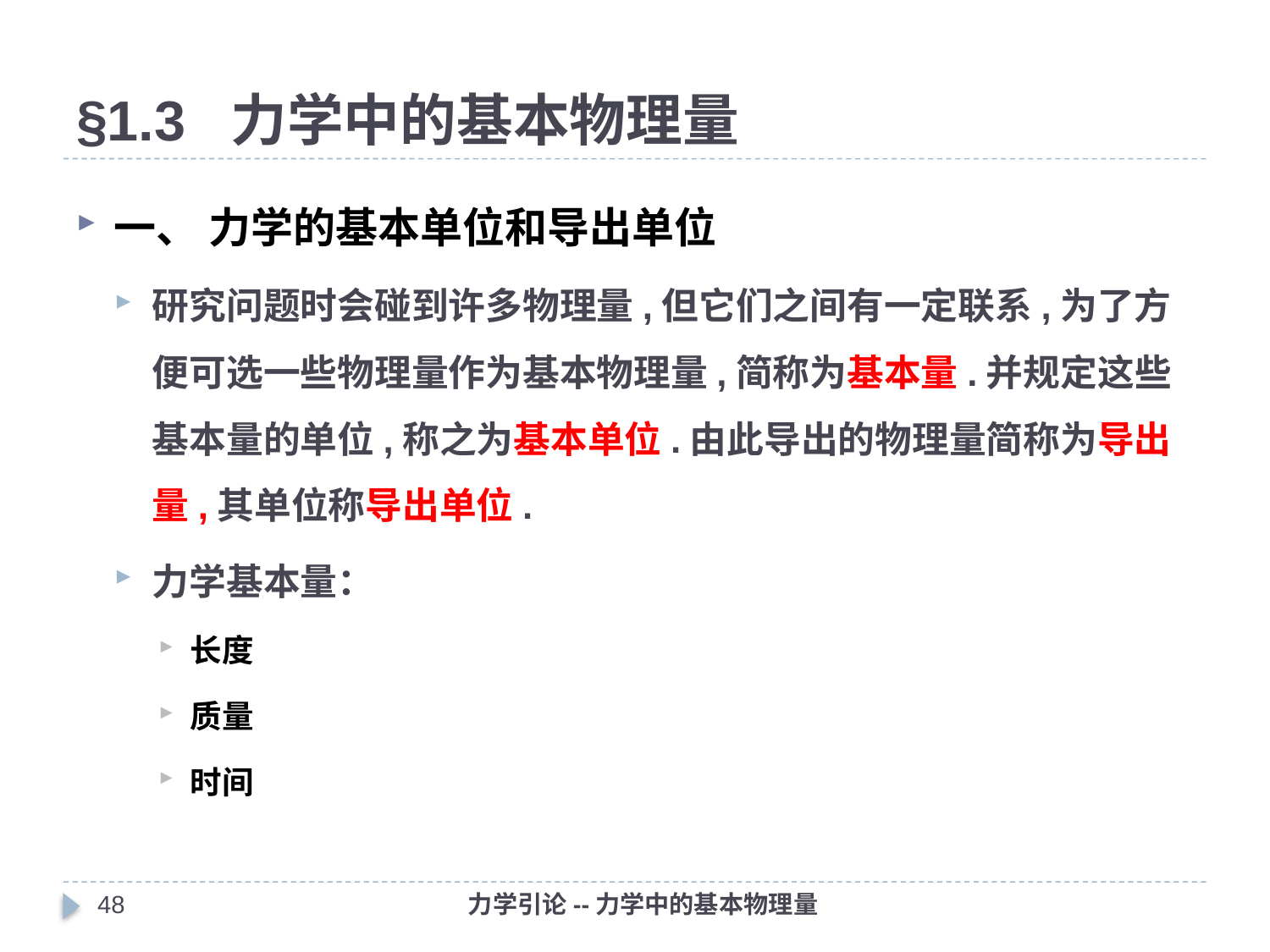

# §1.3  力学中的基本物理量
一、 力学的基本单位和导出单位
研究问题时会碰到许多物理量,但它们之间有一定联系,为了方便可选一些物理量作为基本物理量,简称为基本量.并规定这些基本量的单位,称之为基本单位.由此导出的物理量简称为导出量,其单位称导出单位.
力学基本量：
长度
质量
时间

48
力学引论--力学中的基本物理量